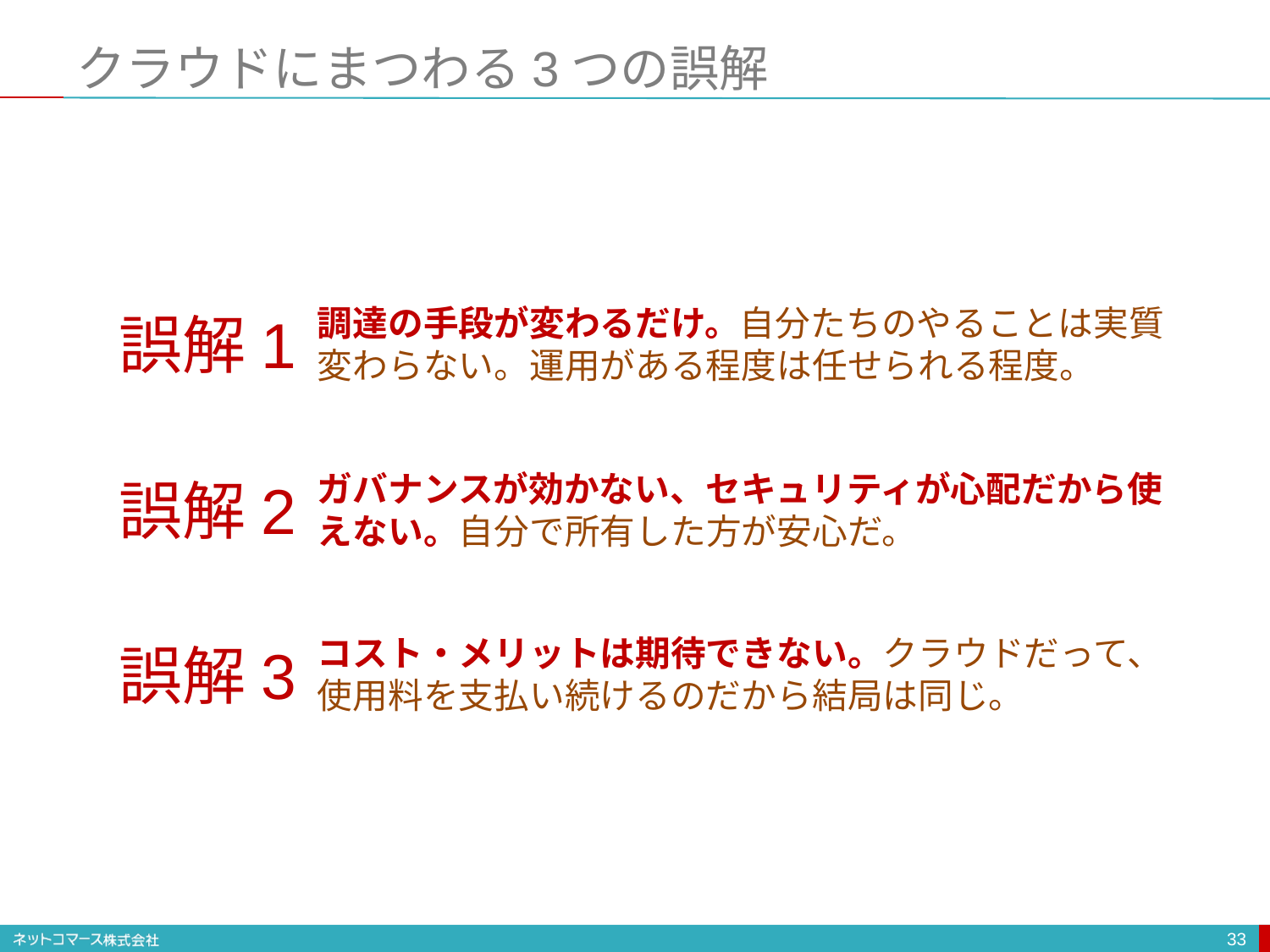

# クラウドにまつわる3つの誤解
調達の手段が変わるだけ。自分たちのやることは実質変わらない。運用がある程度は任せられる程度。
誤解1
ガバナンスが効かない、セキュリティが心配だから使えない。自分で所有した方が安心だ。
誤解2
コスト・メリットは期待できない。クラウドだって、使用料を支払い続けるのだから結局は同じ。
誤解3
33